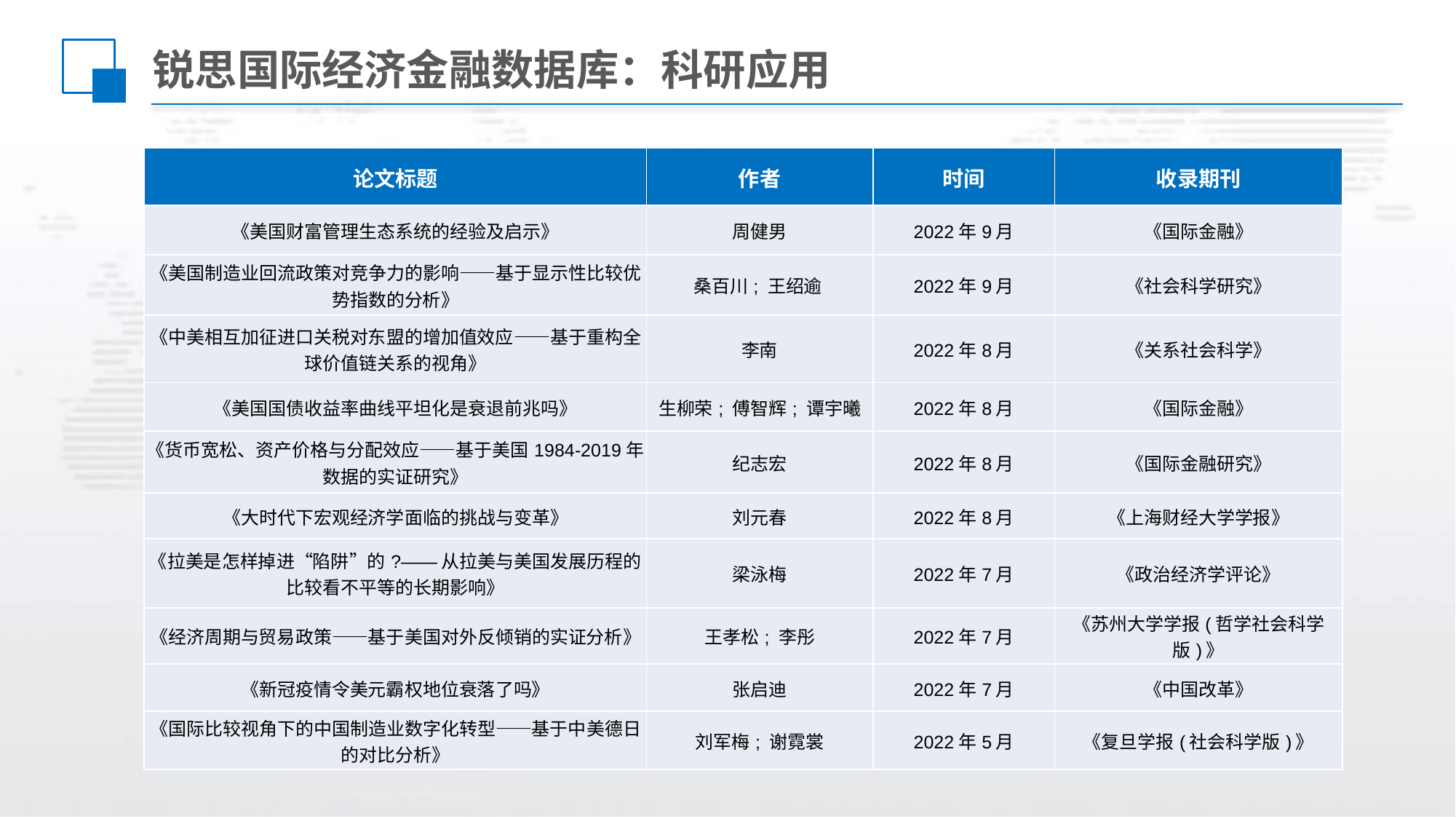

# 锐思国际经济金融数据库：科研应用
| 论文标题 | 作者 | 时间 | 收录期刊 |
| --- | --- | --- | --- |
| 《美国财富管理生态系统的经验及启示》 | 周健男 | 2022年9月 | 《国际金融》 |
| 《美国制造业回流政策对竞争力的影响——基于显示性比较优势指数的分析》 | 桑百川; 王绍逾 | 2022年9月 | 《社会科学研究》 |
| 《中美相互加征进口关税对东盟的增加值效应——基于重构全球价值链关系的视角》 | 李南 | 2022年8月 | 《关系社会科学》 |
| 《美国国债收益率曲线平坦化是衰退前兆吗》 | 生柳荣; 傅智辉; 谭宇曦 | 2022年8月 | 《国际金融》 |
| 《货币宽松、资产价格与分配效应——基于美国1984-2019年数据的实证研究》 | 纪志宏 | 2022年8月 | 《国际金融研究》 |
| 《大时代下宏观经济学面临的挑战与变革》 | 刘元春 | 2022年8月 | 《上海财经大学学报》 |
| 《拉美是怎样掉进“陷阱”的?——从拉美与美国发展历程的比较看不平等的长期影响》 | 梁泳梅 | 2022年7月 | 《政治经济学评论》 |
| 《经济周期与贸易政策——基于美国对外反倾销的实证分析》 | 王孝松; 李彤 | 2022年7月 | 《苏州大学学报(哲学社会科学版)》 |
| 《新冠疫情令美元霸权地位衰落了吗》 | 张启迪 | 2022年7月 | 《中国改革》 |
| 《国际比较视角下的中国制造业数字化转型——基于中美德日的对比分析》 | 刘军梅; 谢霓裳 | 2022年5月 | 《复旦学报(社会科学版)》 |